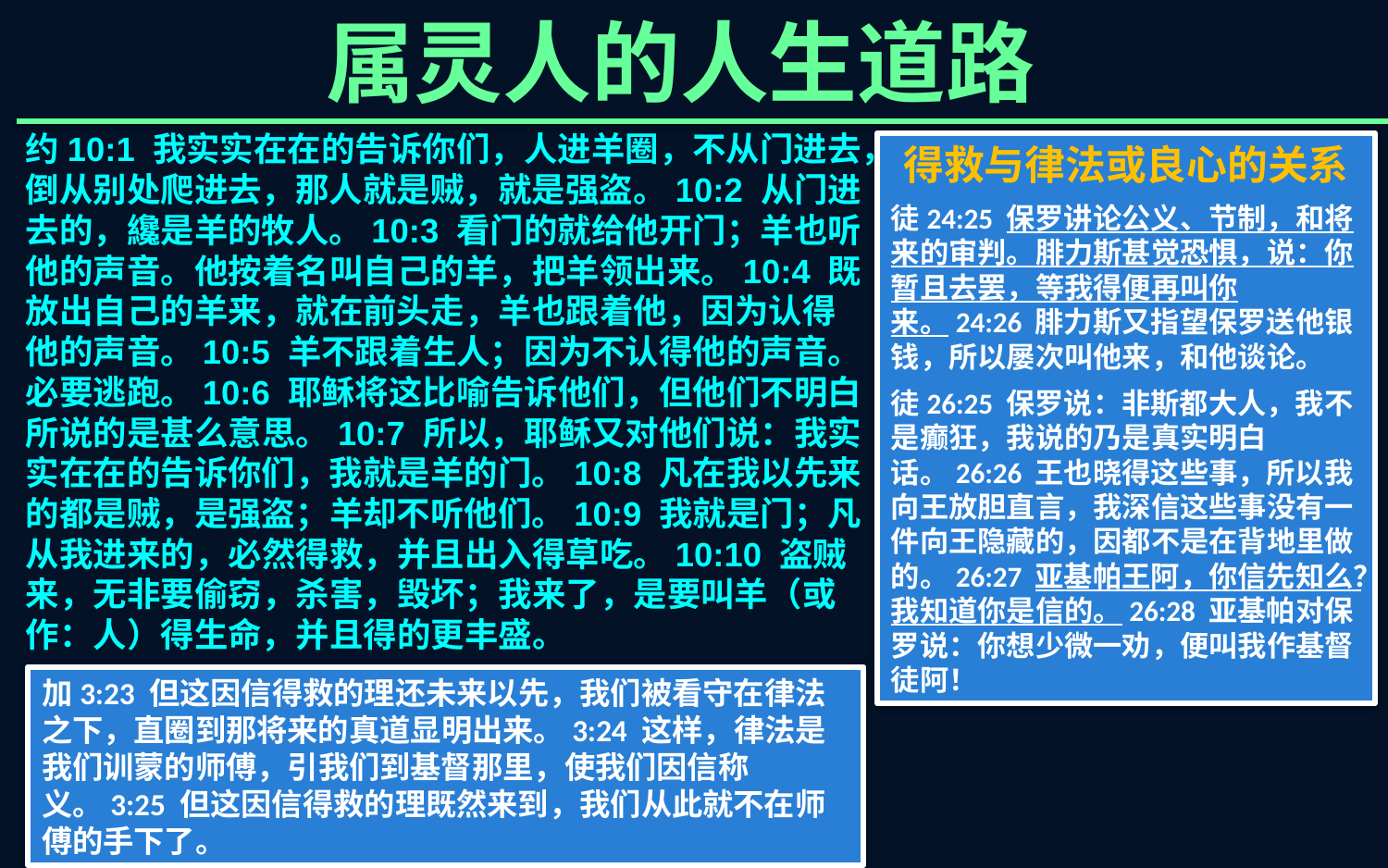

属灵人的人生道路
约10:1 我实实在在的告诉你们，人进羊圈，不从门进去，倒从别处爬进去，那人就是贼，就是强盗。10:2 从门进去的，纔是羊的牧人。10:3 看门的就给他开门；羊也听他的声音。他按着名叫自己的羊，把羊领出来。10:4 既放出自己的羊来，就在前头走，羊也跟着他，因为认得他的声音。10:5 羊不跟着生人；因为不认得他的声音。必要逃跑。10:6 耶稣将这比喻告诉他们，但他们不明白所说的是甚么意思。10:7 所以，耶稣又对他们说：我实实在在的告诉你们，我就是羊的门。10:8 凡在我以先来的都是贼，是强盗；羊却不听他们。10:9 我就是门；凡从我进来的，必然得救，并且出入得草吃。10:10 盗贼来，无非要偷窃，杀害，毁坏；我来了，是要叫羊（或作：人）得生命，并且得的更丰盛。
得救与律法或良心的关系
徒24:25 保罗讲论公义、节制，和将来的审判。腓力斯甚觉恐惧，说：你暂且去罢，等我得便再叫你来。24:26 腓力斯又指望保罗送他银钱，所以屡次叫他来，和他谈论。
徒26:25 保罗说：非斯都大人，我不是癫狂，我说的乃是真实明白话。26:26 王也晓得这些事，所以我向王放胆直言，我深信这些事没有一件向王隐藏的，因都不是在背地里做的。26:27 亚基帕王阿，你信先知么？我知道你是信的。26:28 亚基帕对保罗说：你想少微一劝，便叫我作基督徒阿！
加3:23 但这因信得救的理还未来以先，我们被看守在律法之下，直圈到那将来的真道显明出来。3:24 这样，律法是我们训蒙的师傅，引我们到基督那里，使我们因信称义。3:25 但这因信得救的理既然来到，我们从此就不在师傅的手下了。